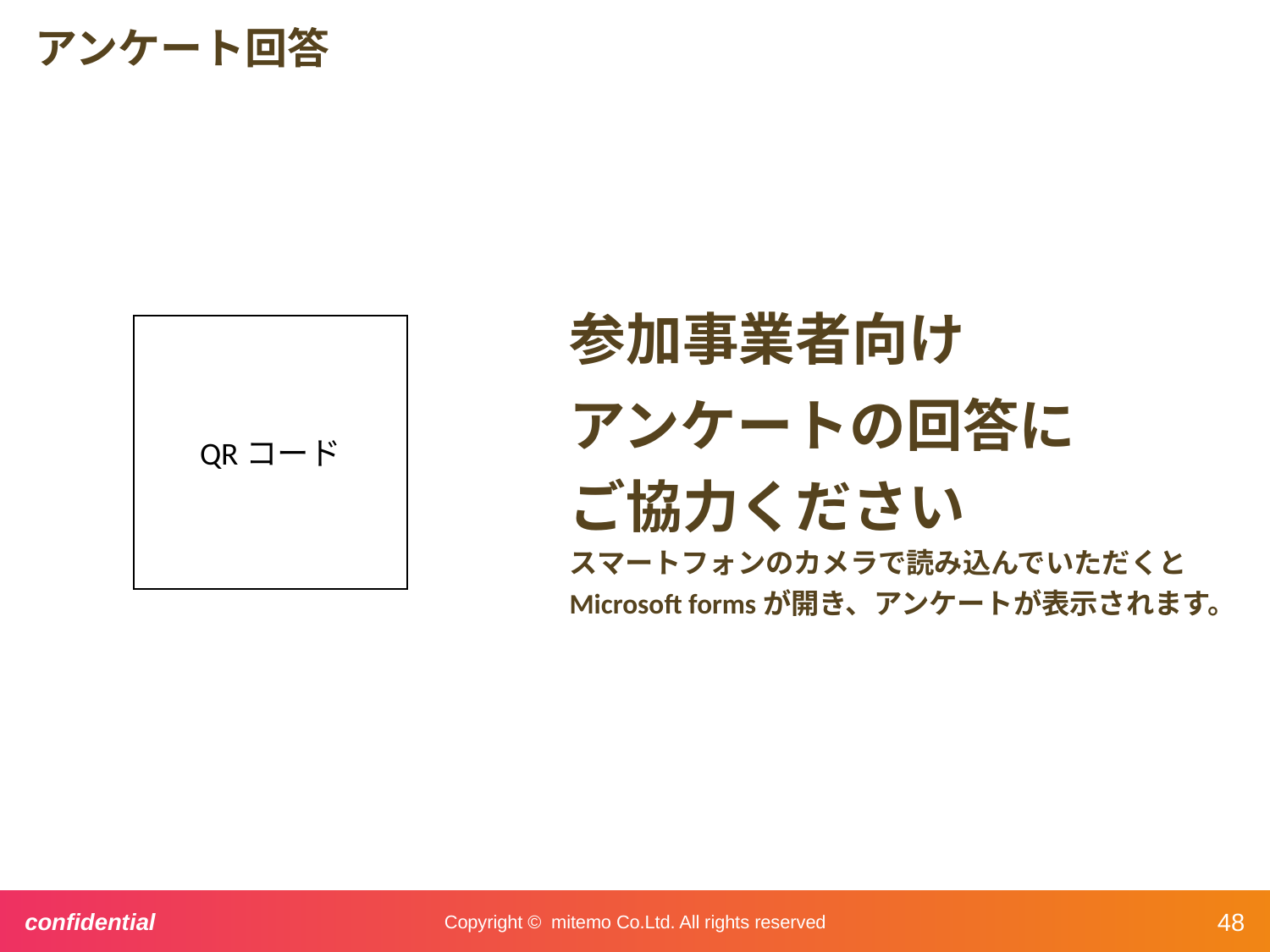

# アンケート回答
参加事業者向け
アンケートの回答に
ご協力ください
スマートフォンのカメラで読み込んでいただくとMicrosoft formsが開き、アンケートが表示されます。
QRコード